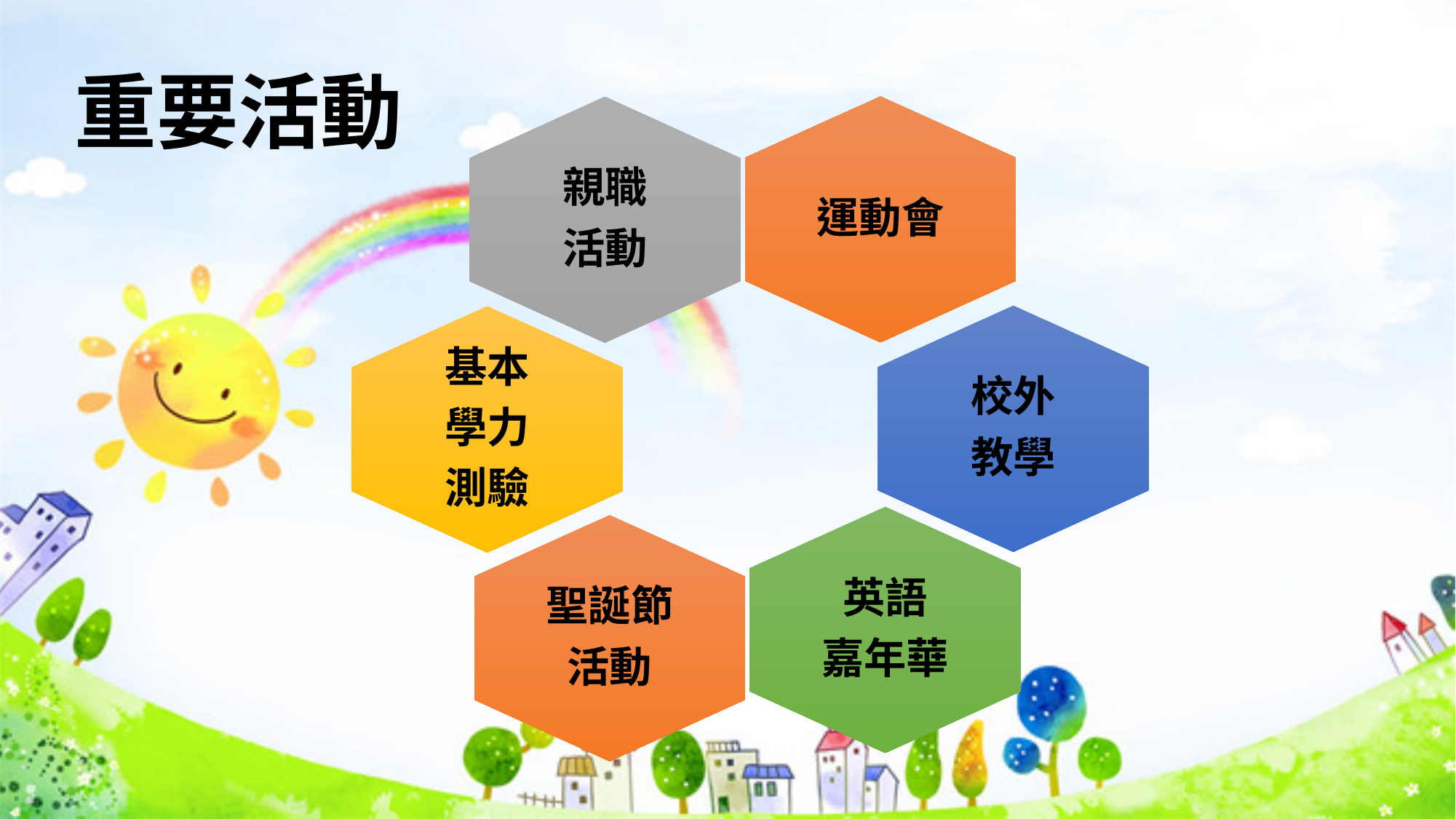

# 重要活動
運動會
親職
活動
基本
學力
測驗
校外
教學
英語
嘉年華
聖誕節
活動